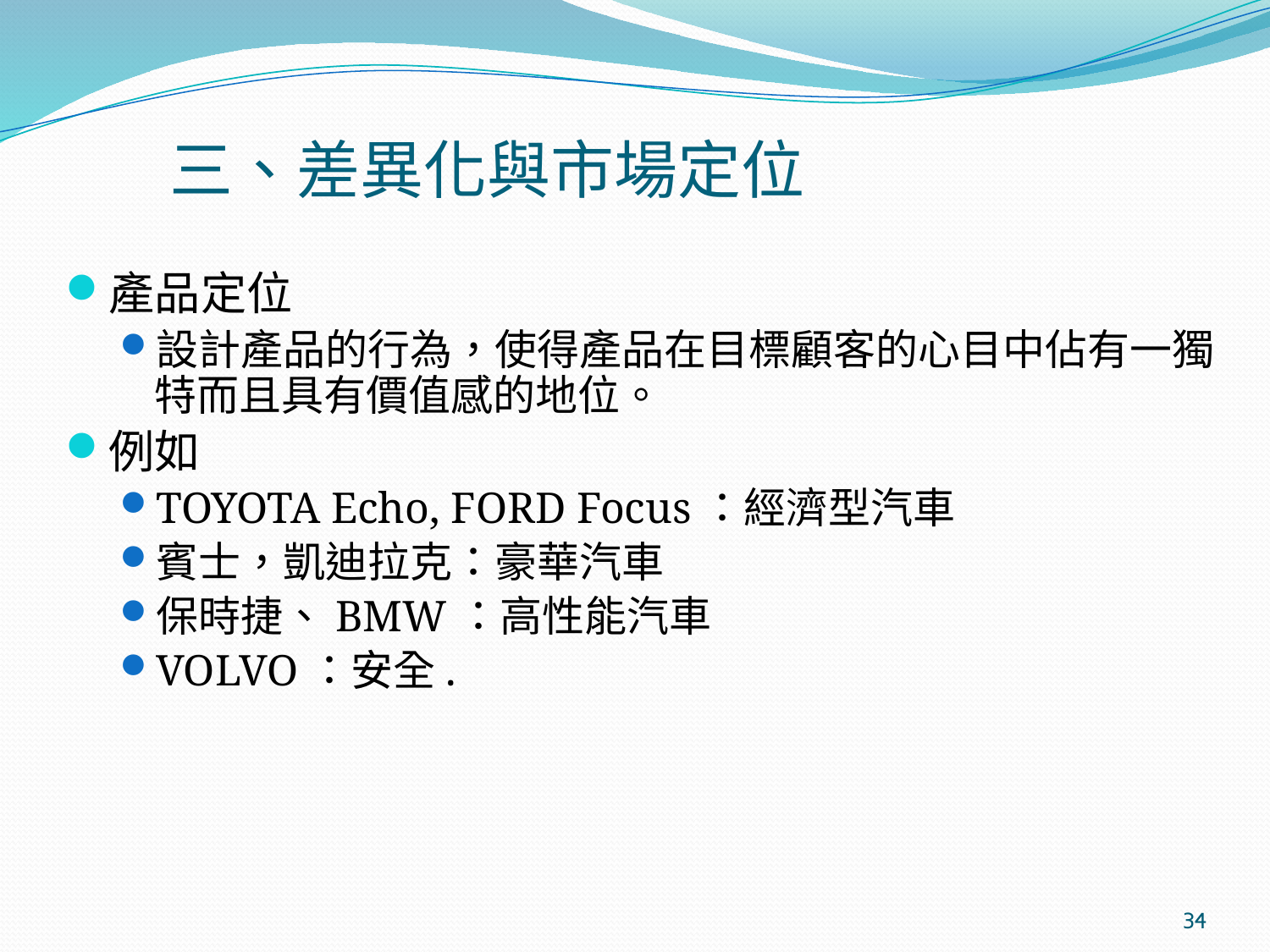

# 三、差異化與市場定位
產品定位
設計產品的行為，使得產品在目標顧客的心目中佔有一獨特而且具有價值感的地位。
例如
TOYOTA Echo, FORD Focus：經濟型汽車
賓士，凱迪拉克：豪華汽車
保時捷、BMW：高性能汽車
VOLVO：安全.
34